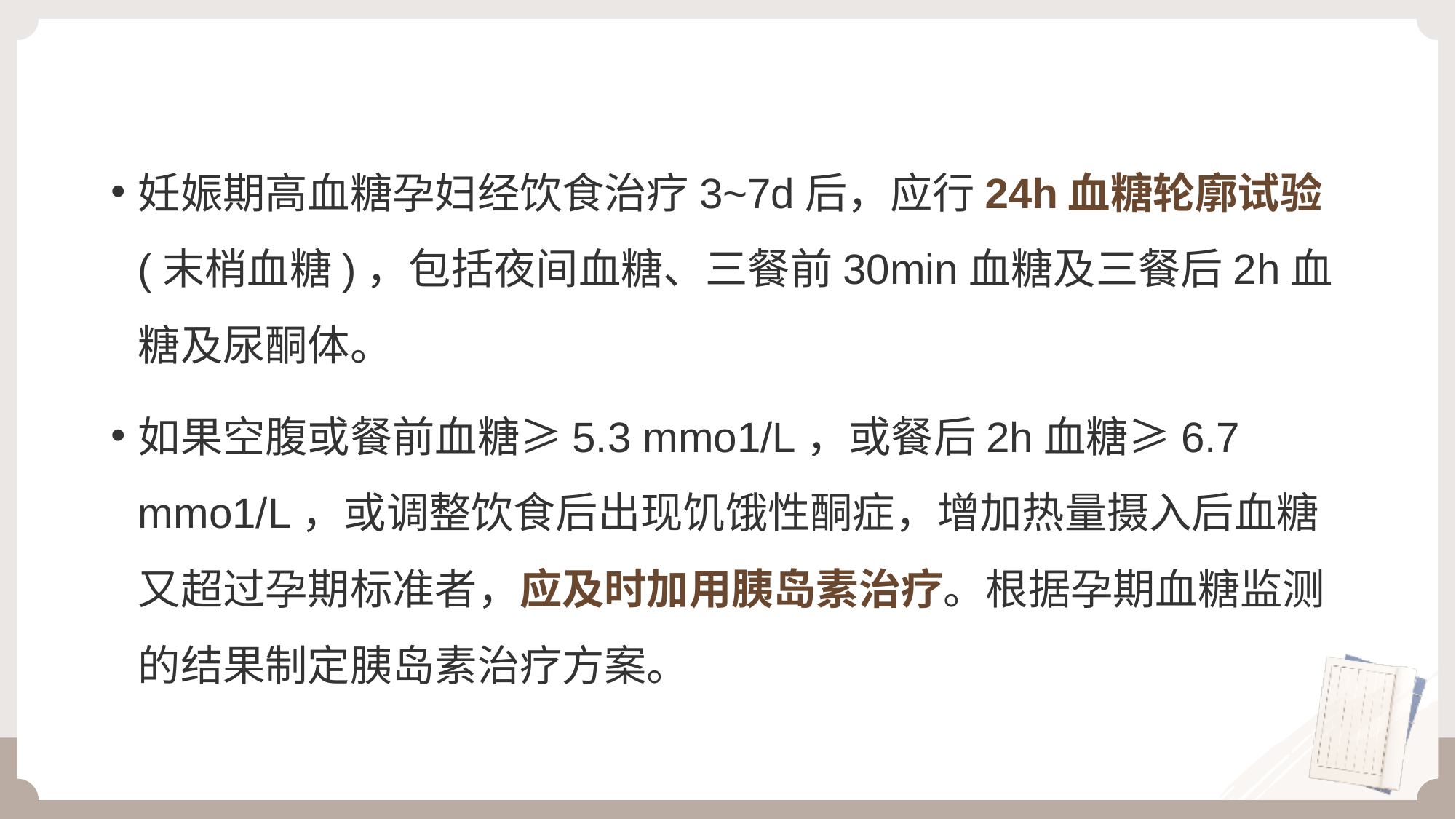

妊娠期高血糖孕妇经饮食治疗3~7d后，应行24h血糖轮廓试验(末梢血糖)，包括夜间血糖、三餐前30min血糖及三餐后2h血糖及尿酮体。
如果空腹或餐前血糖≥5.3 mmo1/L，或餐后2h血糖≥6.7 mmo1/L，或调整饮食后出现饥饿性酮症，增加热量摄入后血糖又超过孕期标准者，应及时加用胰岛素治疗。根据孕期血糖监测的结果制定胰岛素治疗方案。